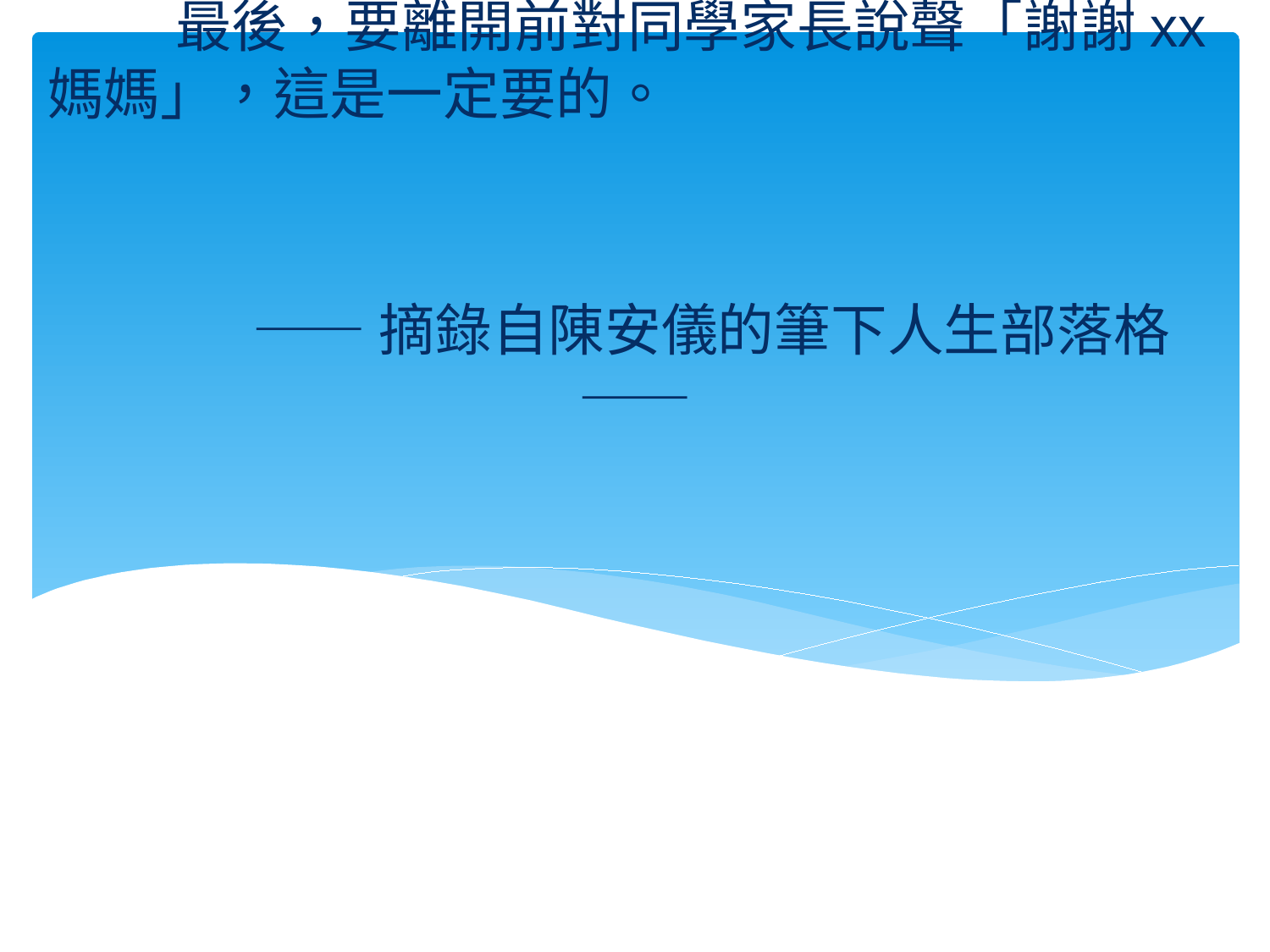

最後，要離開前對同學家長說聲「謝謝xx媽媽」，這是一定要的。

            ――摘錄自陳安儀的筆下人生部落格――